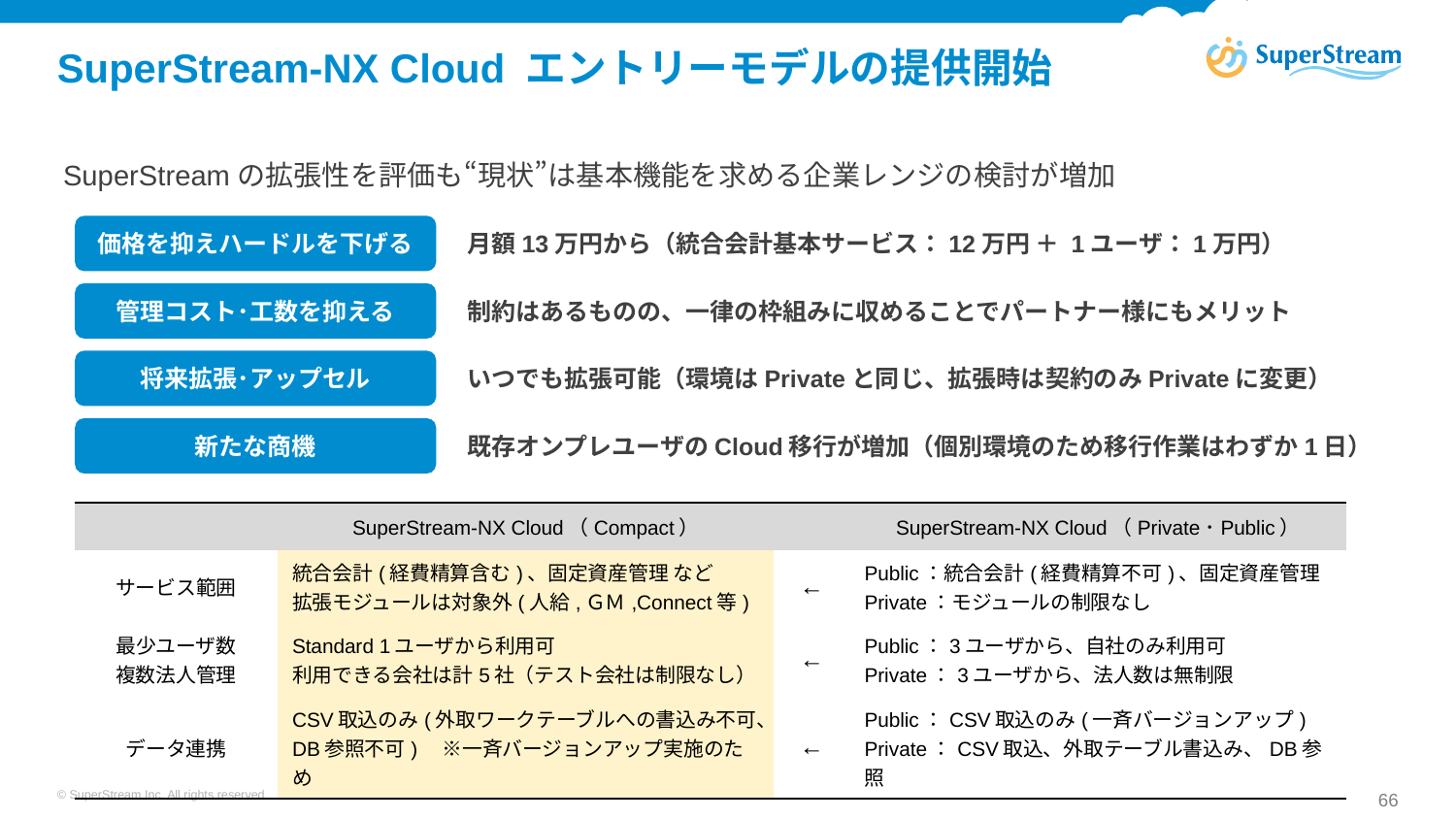

# SuperStream-NX Cloud エントリーモデルの提供開始
SuperStreamの拡張性を評価も“現状”は基本機能を求める企業レンジの検討が増加
価格を抑えハードルを下げる
月額13万円から（統合会計基本サービス：12万円 ＋ 1ユーザ：1万円）
管理コスト･工数を抑える
制約はあるものの、一律の枠組みに収めることでパートナー様にもメリット
将来拡張･アップセル
いつでも拡張可能（環境はPrivateと同じ、拡張時は契約のみPrivateに変更）
新たな商機
既存オンプレユーザのCloud移行が増加（個別環境のため移行作業はわずか1日）
|  | SuperStream-NX Cloud（Compact） |  | SuperStream-NX Cloud（Private･Public） |
| --- | --- | --- | --- |
| サービス範囲 | 統合会計(経費精算含む)、固定資産管理 など 拡張モジュールは対象外(人給,ＧＭ,Connect等) | ← | Public：統合会計(経費精算不可)、固定資産管理 Private：モジュールの制限なし |
| 最少ユーザ数 複数法人管理 | Standard 1ユーザから利用可 利用できる会社は計5社（テスト会社は制限なし） | ← | Public：3ユーザから、自社のみ利用可 Private：3ユーザから、法人数は無制限 |
| データ連携 | CSV取込のみ(外取ワークテーブルへの書込み不可、DB参照不可)　※一斉バージョンアップ実施のため | ← | Public：CSV取込のみ(一斉バージョンアップ) Private：CSV取込、外取テーブル書込み、DB参照 |
© SuperStream Inc. All rights reserved.
66